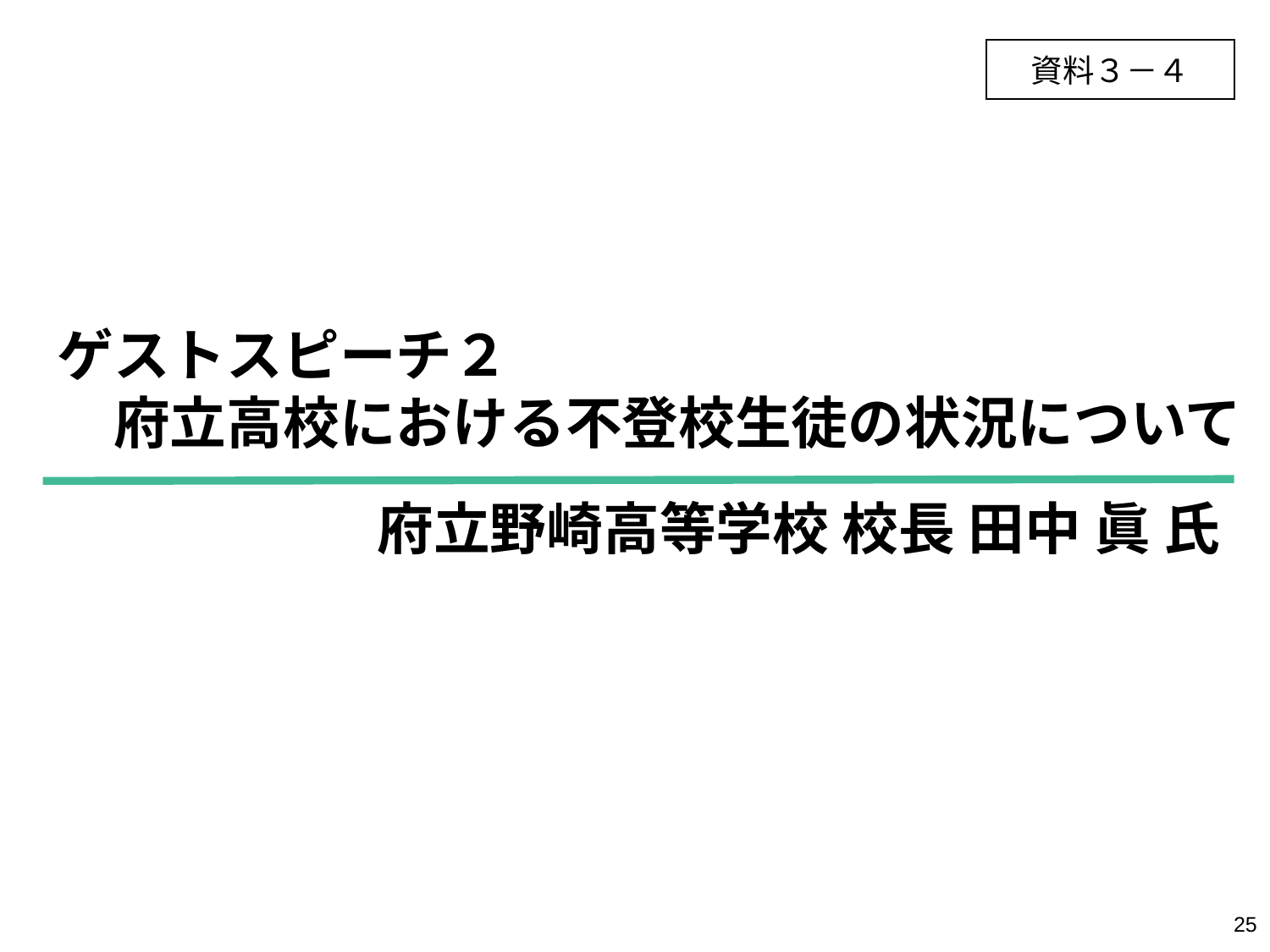

資料３－４
ゲストスピーチ２
　府立高校における不登校生徒の状況について
府立野崎高等学校 校長 田中 眞 氏
25